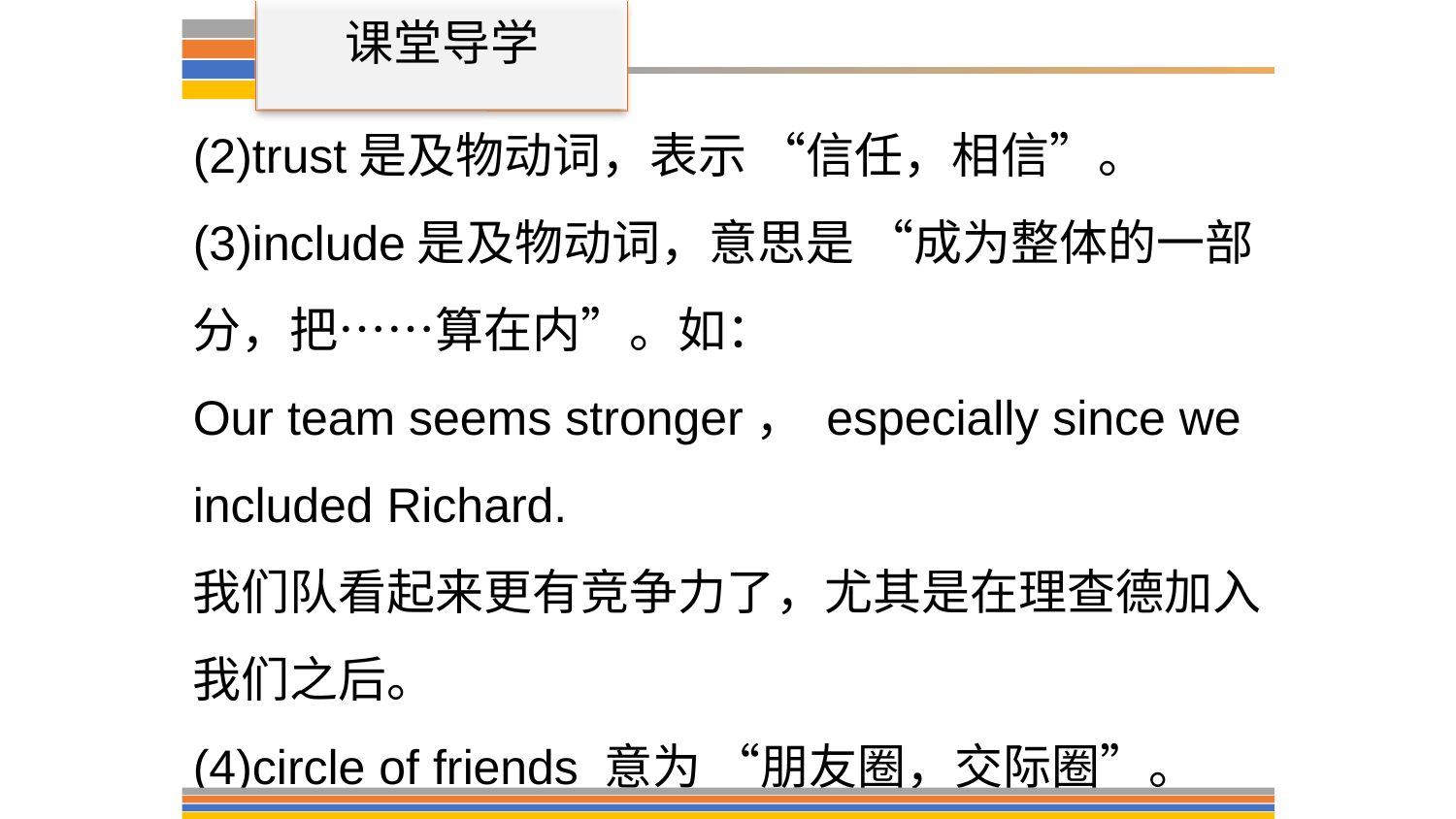

课堂导学

(2)trust是及物动词，表示 “信任，相信”。
(3)include是及物动词，意思是 “成为整体的一部分，把……算在内”。如：
Our team seems stronger， especially since we included Richard.
我们队看起来更有竞争力了，尤其是在理查德加入我们之后。
(4)circle of friends 意为 “朋友圈，交际圈”。